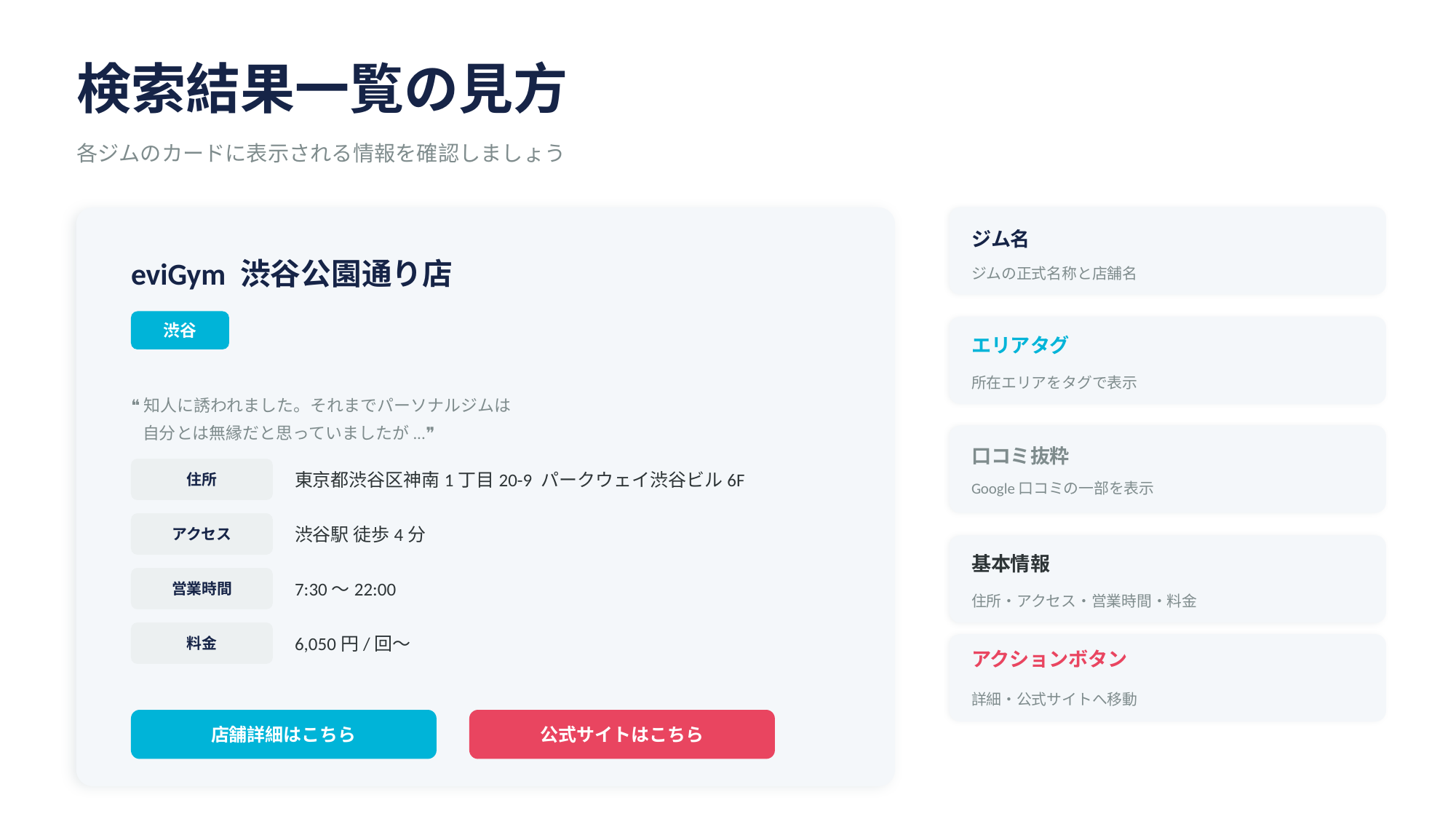

検索結果一覧の見方
各ジムのカードに表示される情報を確認しましょう

ジム名
eviGym 渋谷公園通り店
ジムの正式名称と店舗名

渋谷

エリアタグ
所在エリアをタグで表示
❝知人に誘われました。それまでパーソナルジムは
  自分とは無縁だと思っていましたが...❞

口コミ抜粋

住所
東京都渋谷区神南1丁目20-9 パークウェイ渋谷ビル6F
Google口コミの一部を表示

アクセス
渋谷駅 徒歩4分

基本情報

営業時間
7:30〜22:00
住所・アクセス・営業時間・料金

料金
6,050円/回〜

アクションボタン
詳細・公式サイトへ移動

店舗詳細はこちら

公式サイトはこちら